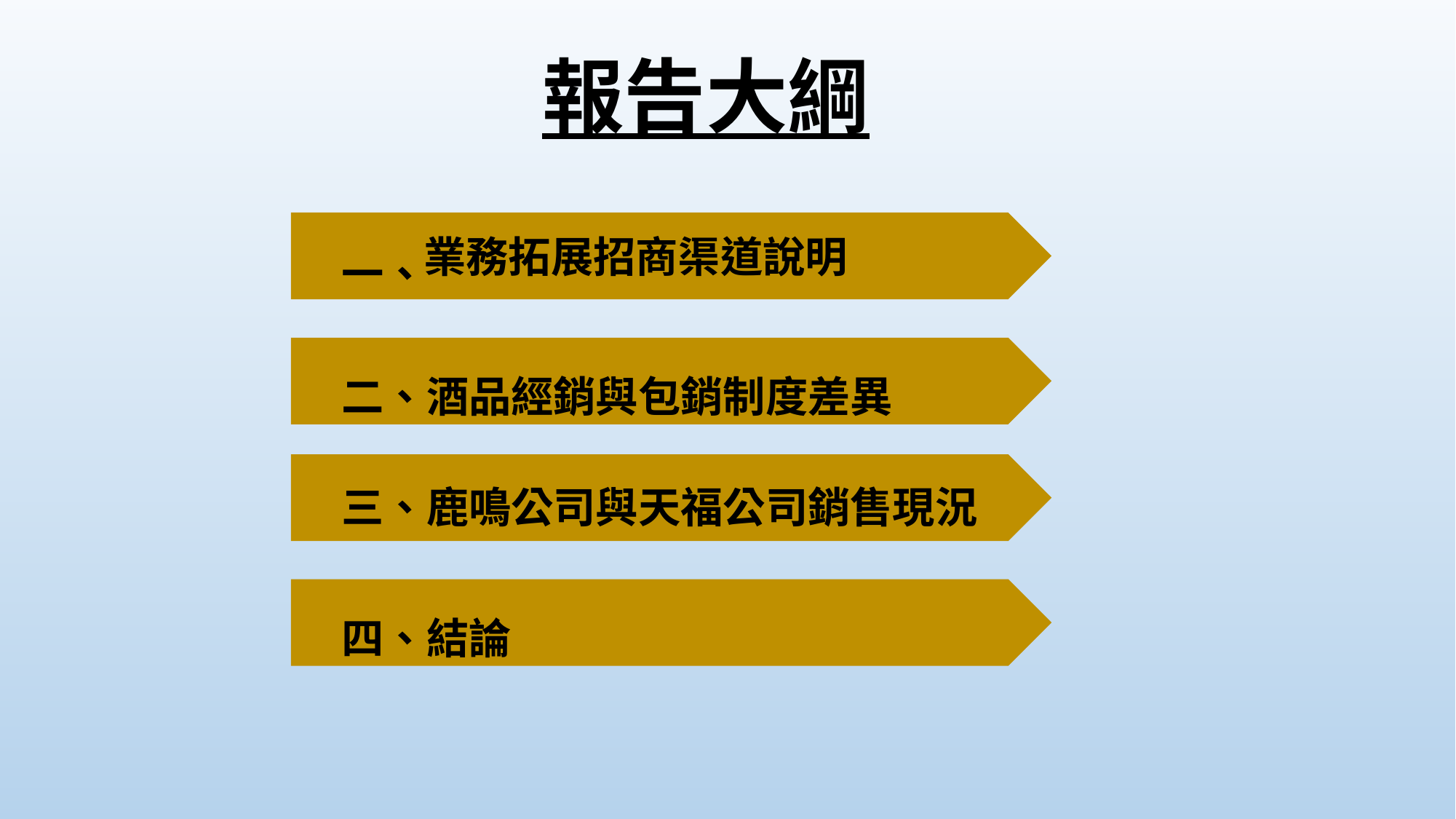

報告大綱
一、

業務拓展招商渠道說明
二、酒品經銷與包銷制度差異

三、鹿鳴公司與天福公司銷售現況

四、結論